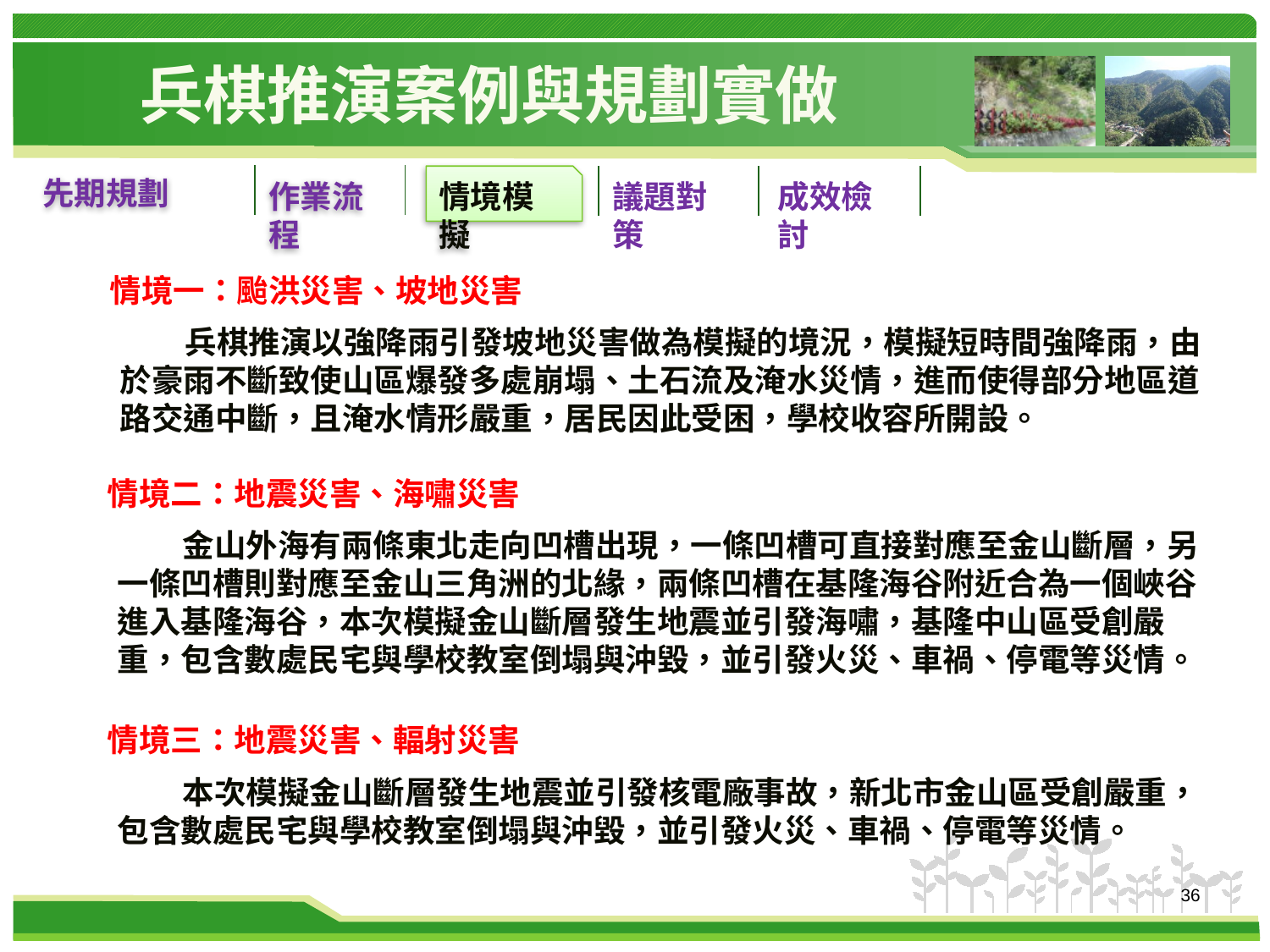

# 兵棋推演案例與規劃實做
先期規劃
作業流程
情境模擬
議題對策
成效檢討
情境一：颱洪災害、坡地災害
        兵棋推演以強降雨引發坡地災害做為模擬的境況，模擬短時間強降雨，由於豪雨不斷致使山區爆發多處崩塌、土石流及淹水災情，進而使得部分地區道路交通中斷，且淹水情形嚴重，居民因此受困，學校收容所開設。
情境二：地震災害、海嘯災害
        金山外海有兩條東北走向凹槽出現，一條凹槽可直接對應至金山斷層，另一條凹槽則對應至金山三角洲的北緣，兩條凹槽在基隆海谷附近合為一個峽谷進入基隆海谷，本次模擬金山斷層發生地震並引發海嘯，基隆中山區受創嚴重，包含數處民宅與學校教室倒塌與沖毀，並引發火災、車禍、停電等災情。
情境三：地震災害、輻射災害
        本次模擬金山斷層發生地震並引發核電廠事故，新北市金山區受創嚴重，包含數處民宅與學校教室倒塌與沖毀，並引發火災、車禍、停電等災情。
36